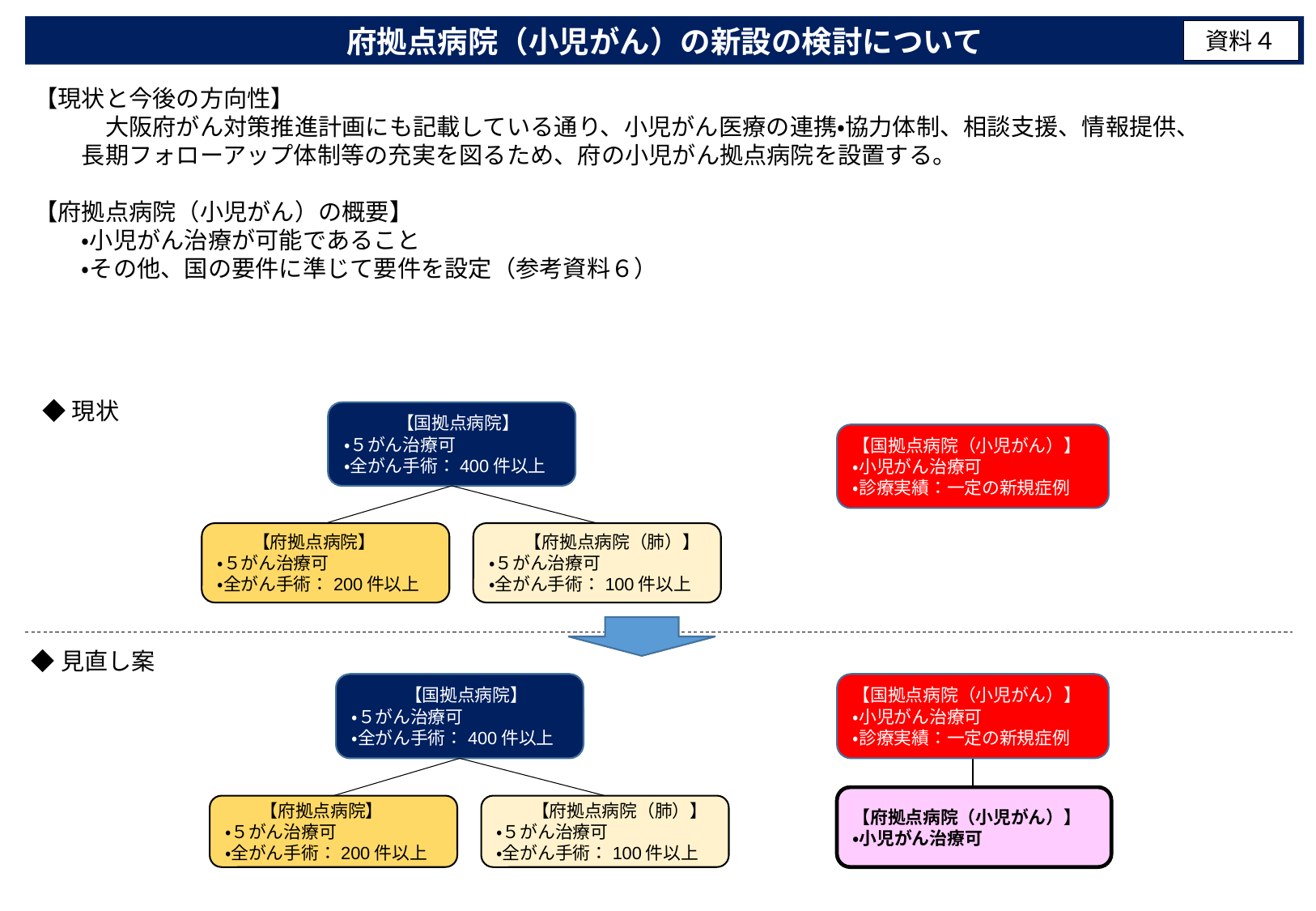

府拠点病院（小児がん）の新設の検討について
資料４
【現状と今後の方向性】
　　　大阪府がん対策推進計画にも記載している通り、小児がん医療の連携・協力体制、相談支援、情報提供、
　　長期フォローアップ体制等の充実を図るため、府の小児がん拠点病院を設置する。

【府拠点病院（小児がん）の概要】
　　・小児がん治療が可能であること
　　・その他、国の要件に準じて要件を設定（参考資料６）
◆現状
　　　【国拠点病院】
・５がん治療可
・全がん手術：400件以上
【国拠点病院（小児がん）】
・小児がん治療可
・診療実績：一定の新規症例
　　【府拠点病院】
・５がん治療可
・全がん手術：200件以上
　　【府拠点病院（肺）】
・５がん治療可
・全がん手術：100件以上

◆見直し案
　　　【国拠点病院】
・５がん治療可
・全がん手術：400件以上
【国拠点病院（小児がん）】
・小児がん治療可
・診療実績：一定の新規症例
【府拠点病院（小児がん）】
・小児がん治療可
　　【府拠点病院（肺）】
・５がん治療可
・全がん手術：100件以上
　　【府拠点病院】
・５がん治療可
・全がん手術：200件以上